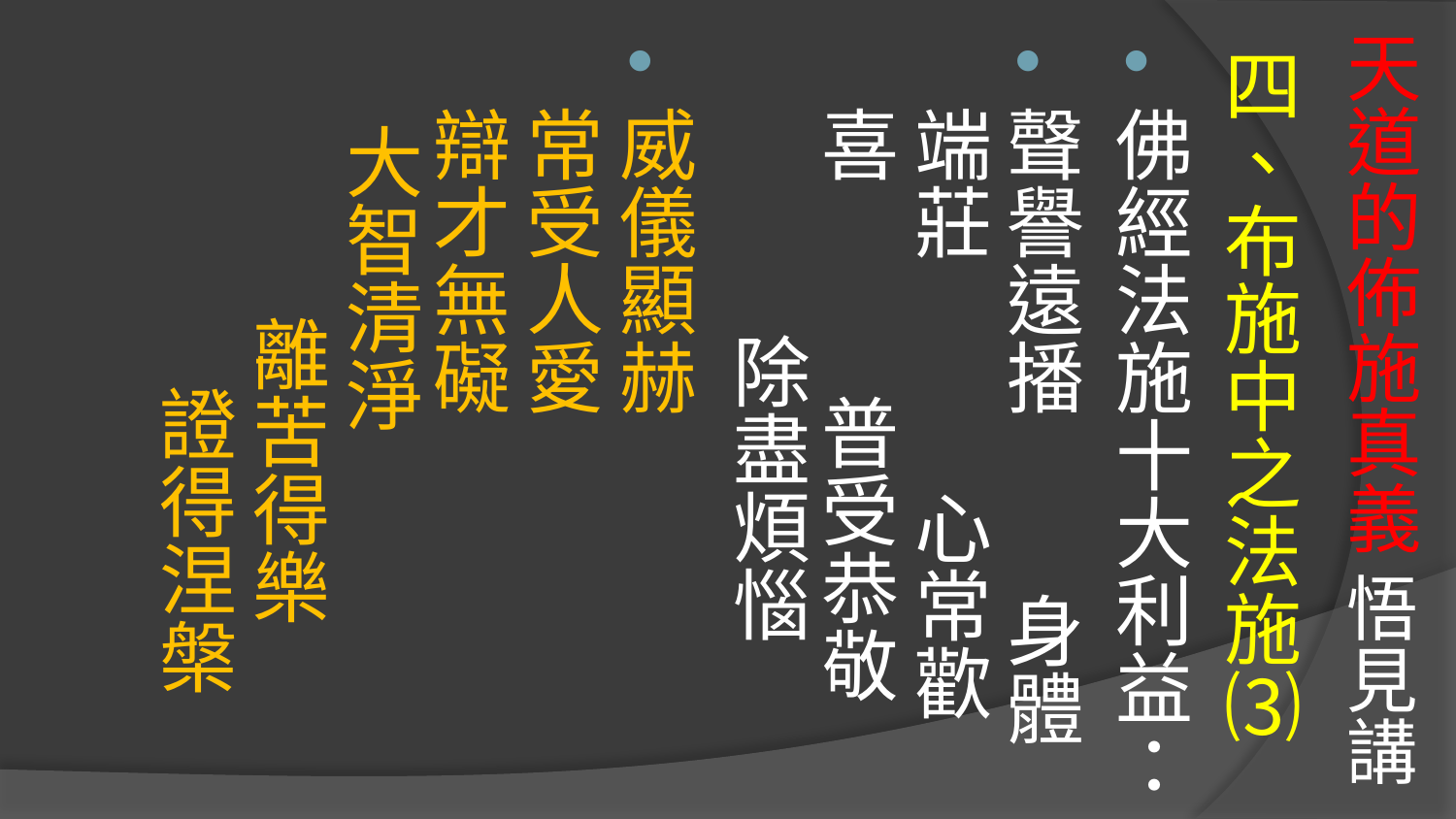

# 天道的佈施真義 悟見講
四、布施中之法施⑶
佛經法施十大利益：
聲譽遠播          身體端莊             心常歡喜            普受恭敬                  除盡煩惱
威儀顯赫                   常受人愛                    辯才無礙                      大智清淨                                離苦得樂                         證得涅槃